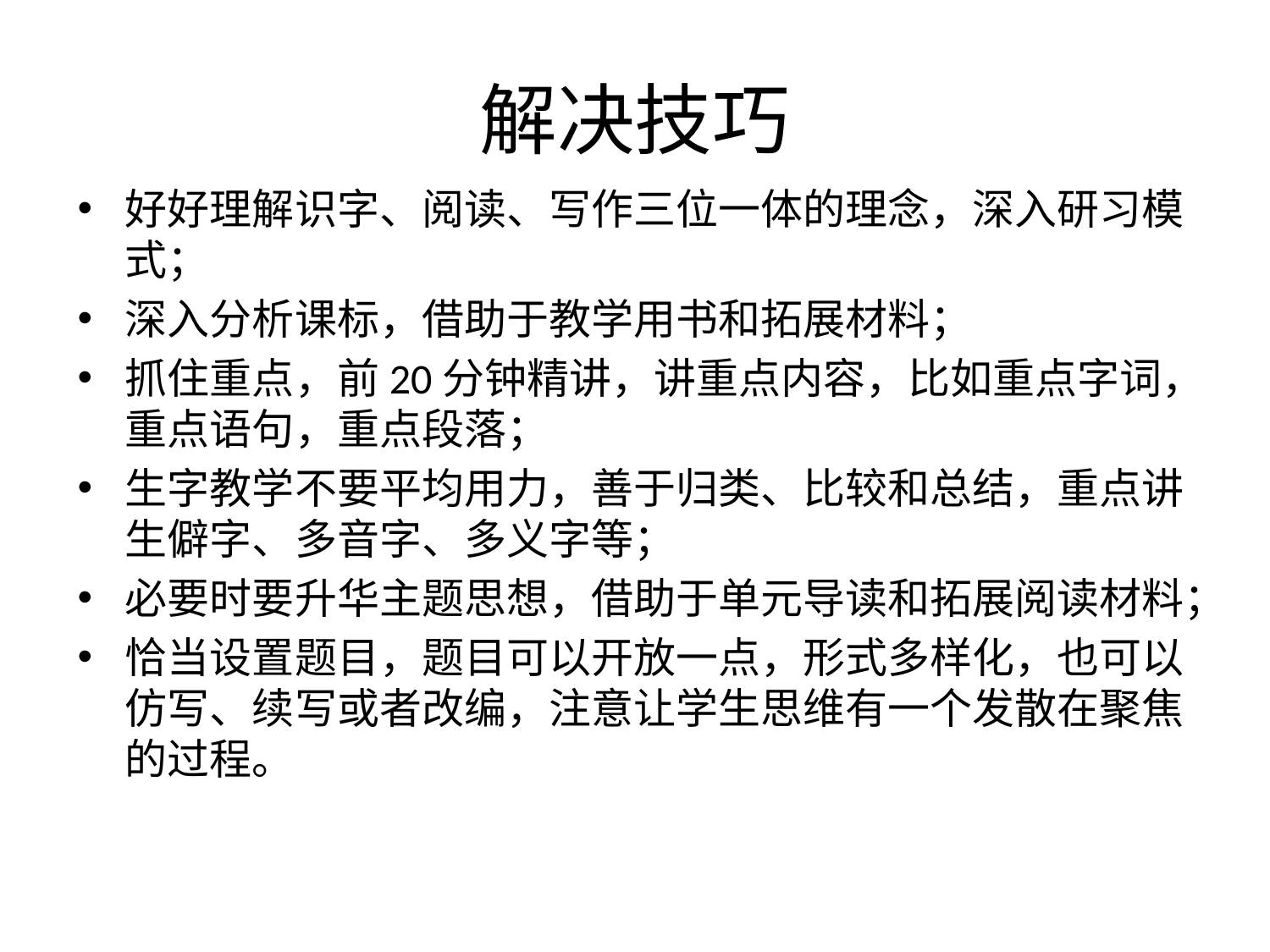

# 解决技巧
好好理解识字、阅读、写作三位一体的理念，深入研习模式；
深入分析课标，借助于教学用书和拓展材料；
抓住重点，前20分钟精讲，讲重点内容，比如重点字词，重点语句，重点段落；
生字教学不要平均用力，善于归类、比较和总结，重点讲生僻字、多音字、多义字等；
必要时要升华主题思想，借助于单元导读和拓展阅读材料；
恰当设置题目，题目可以开放一点，形式多样化，也可以仿写、续写或者改编，注意让学生思维有一个发散在聚焦的过程。